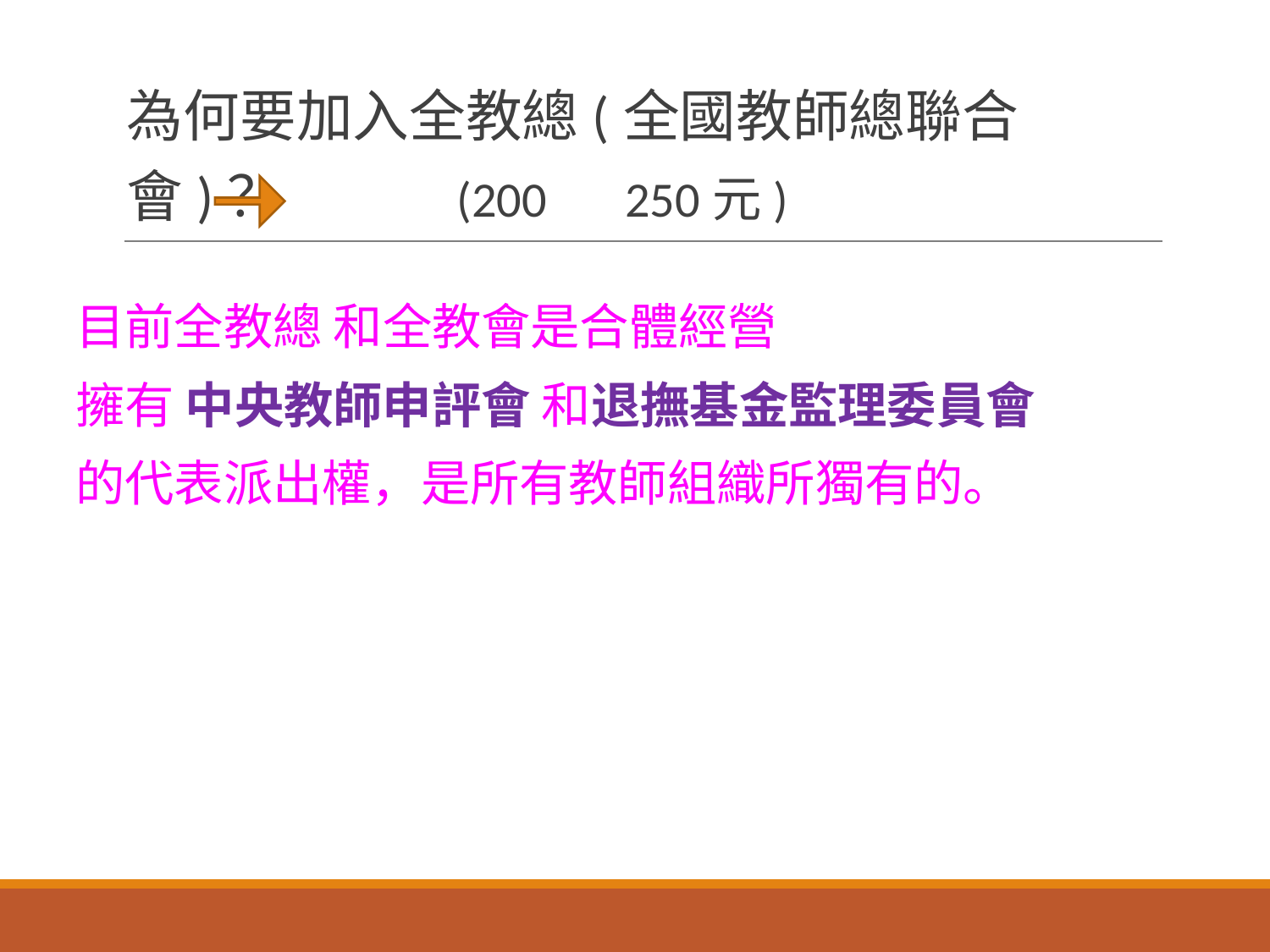

# 為何要加入全教總(全國教師總聯合會)？        (200       250元)

目前全教總 和全教會是合體經營
擁有 中央教師申評會 和退撫基金監理委員會
的代表派出權，是所有教師組織所獨有的。